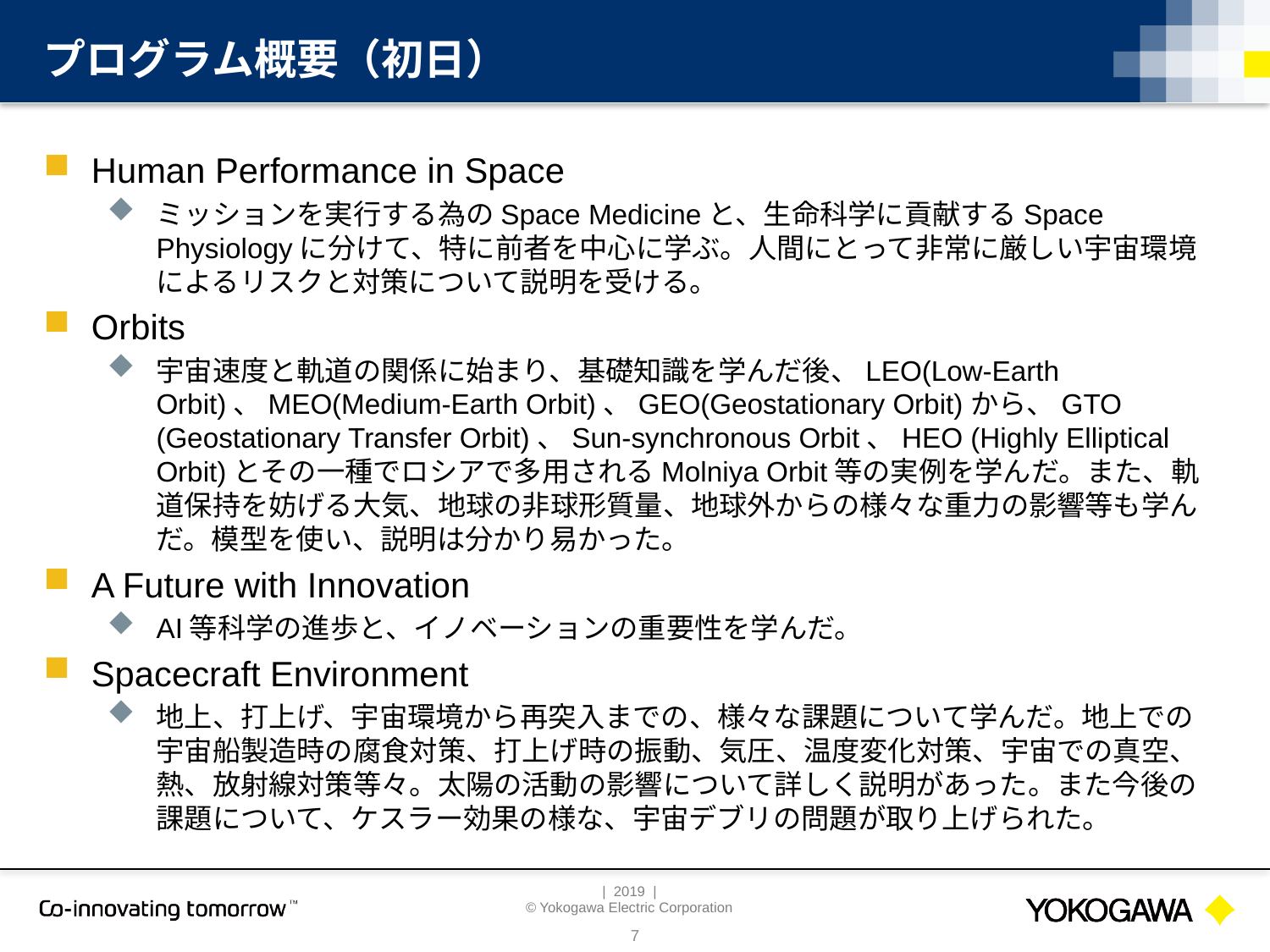

# プログラム概要（初日）
Human Performance in Space
ミッションを実行する為のSpace Medicineと、生命科学に貢献するSpace Physiologyに分けて、特に前者を中心に学ぶ。人間にとって非常に厳しい宇宙環境によるリスクと対策について説明を受ける。
Orbits
宇宙速度と軌道の関係に始まり、基礎知識を学んだ後、LEO(Low-Earth Orbit)、MEO(Medium-Earth Orbit)、GEO(Geostationary Orbit)から、GTO (Geostationary Transfer Orbit)、Sun-synchronous Orbit、HEO (Highly Elliptical Orbit)とその一種でロシアで多用されるMolniya Orbit等の実例を学んだ。また、軌道保持を妨げる大気、地球の非球形質量、地球外からの様々な重力の影響等も学んだ。模型を使い、説明は分かり易かった。
A Future with Innovation
AI等科学の進歩と、イノベーションの重要性を学んだ。
Spacecraft Environment
地上、打上げ、宇宙環境から再突入までの、様々な課題について学んだ。地上での宇宙船製造時の腐食対策、打上げ時の振動、気圧、温度変化対策、宇宙での真空、熱、放射線対策等々。太陽の活動の影響について詳しく説明があった。また今後の課題について、ケスラー効果の様な、宇宙デブリの問題が取り上げられた。

7